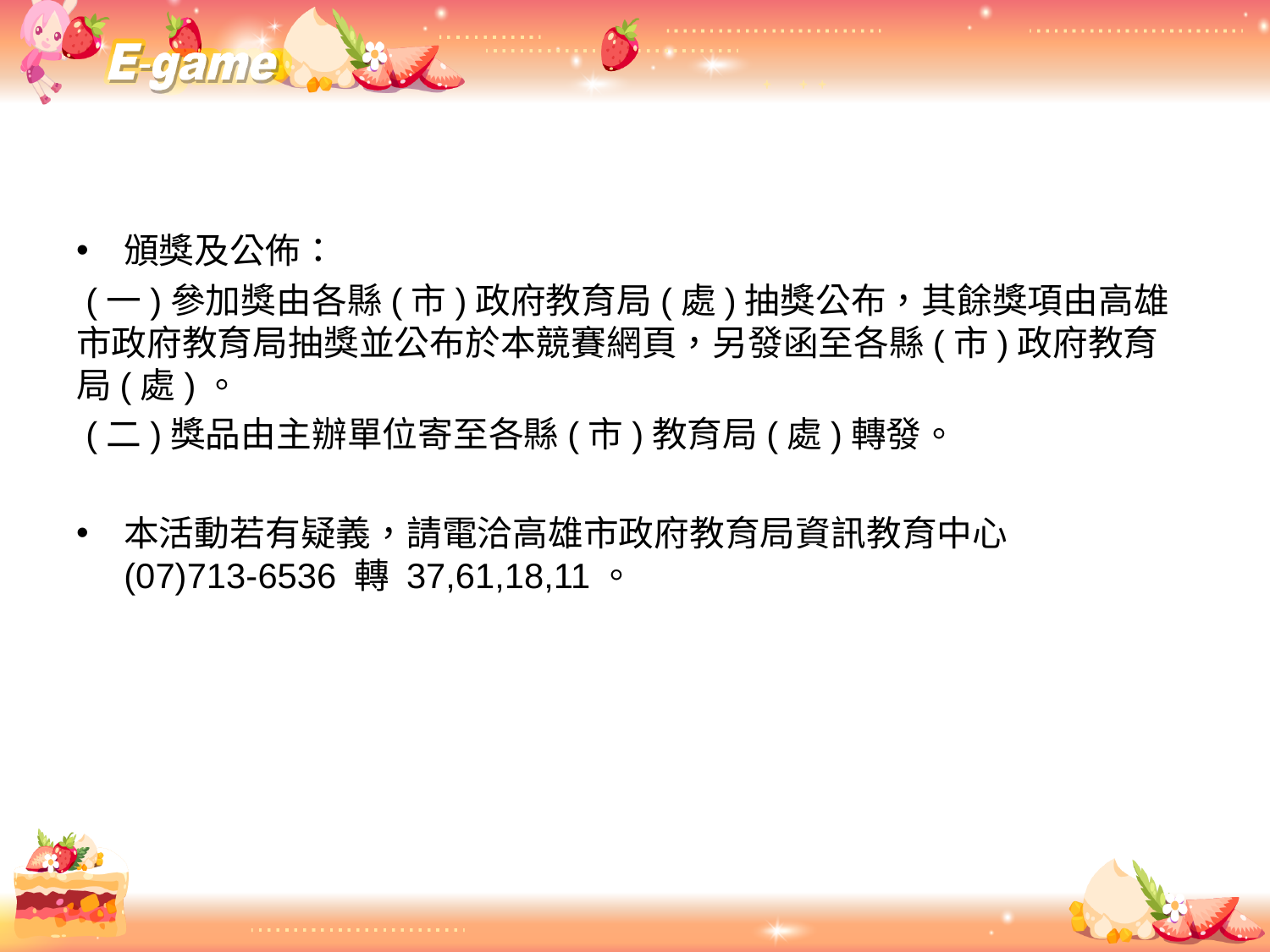

#
頒獎及公佈：
 (一)參加獎由各縣(市)政府教育局(處)抽獎公布，其餘獎項由高雄市政府教育局抽獎並公布於本競賽網頁，另發函至各縣(市)政府教育局(處)。
 (二)獎品由主辦單位寄至各縣(市)教育局(處)轉發。

本活動若有疑義，請電洽高雄市政府教育局資訊教育中心
(07)713-6536 轉 37,61,18,11。